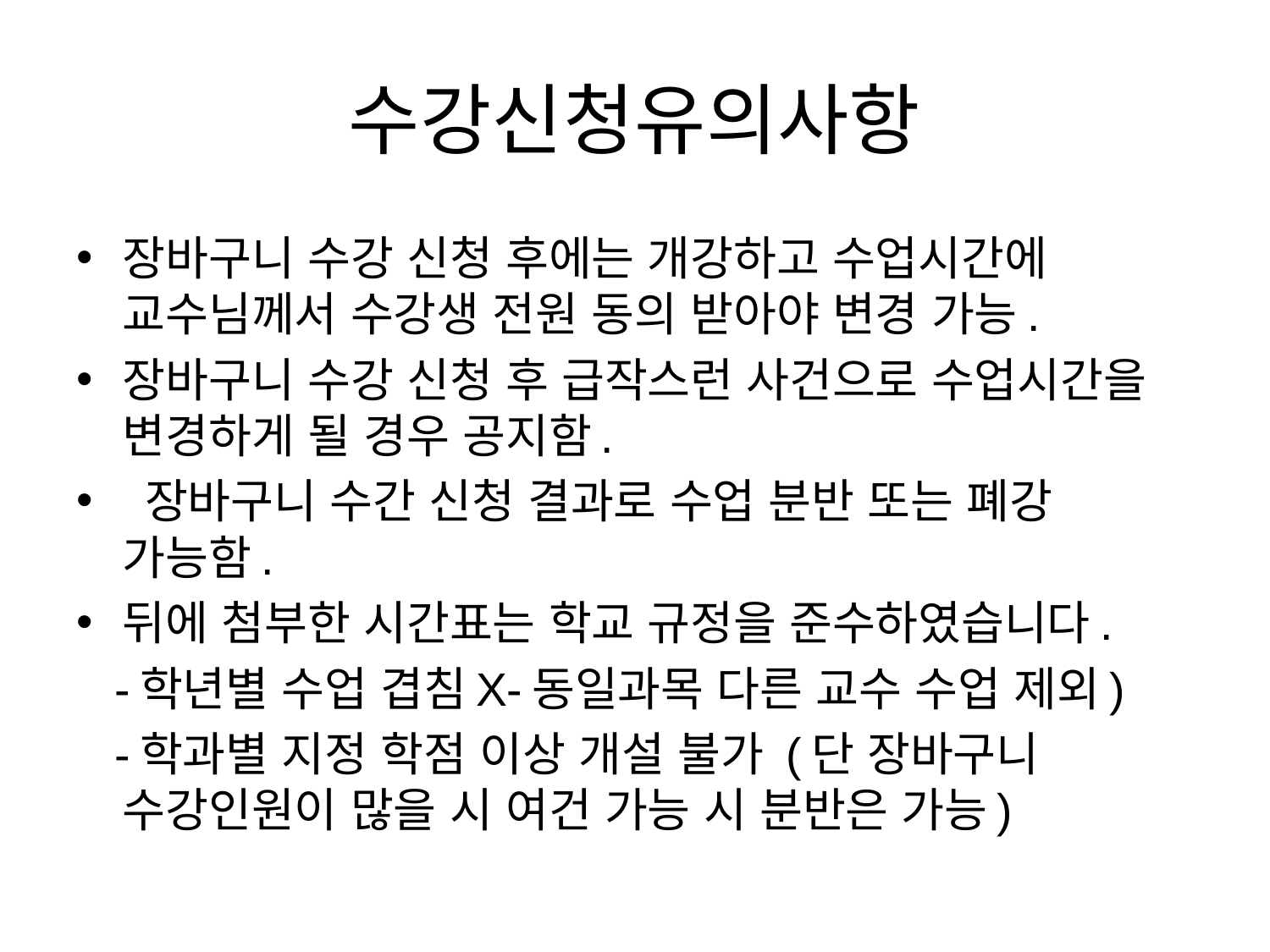

# 수강신청유의사항
장바구니 수강 신청 후에는 개강하고 수업시간에 교수님께서 수강생 전원 동의 받아야 변경 가능.
장바구니 수강 신청 후 급작스런 사건으로 수업시간을 변경하게 될 경우 공지함.
 장바구니 수간 신청 결과로 수업 분반 또는 폐강 가능함.
뒤에 첨부한 시간표는 학교 규정을 준수하였습니다.
   -학년별 수업 겹침X-동일과목 다른 교수 수업 제외)
   -학과별 지정 학점 이상 개설 불가 (단 장바구니 수강인원이 많을 시 여건 가능 시 분반은 가능)